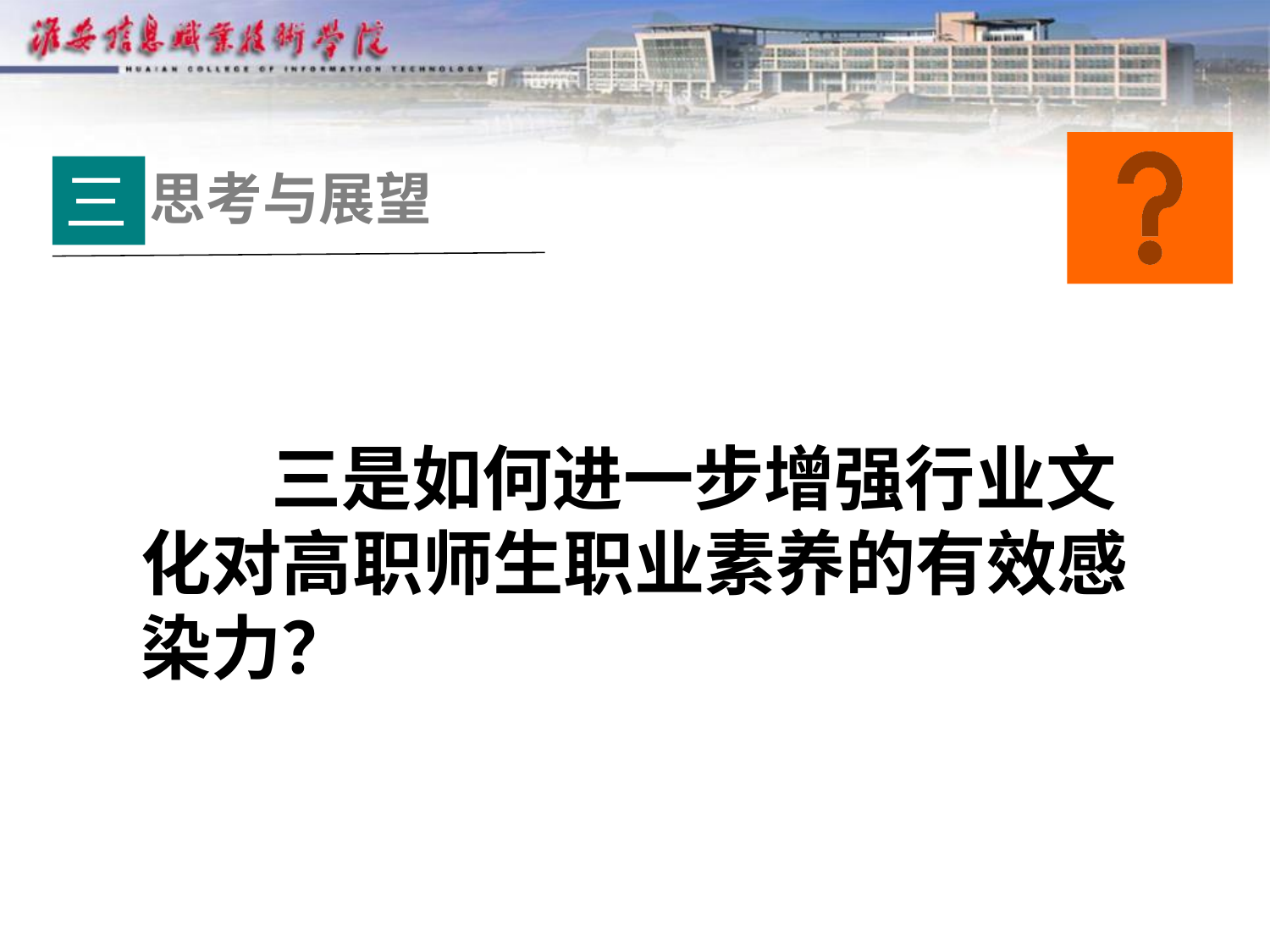

三
思考与展望

          三是如何进一步增强行业文化对高职师生职业素养的有效感染力？